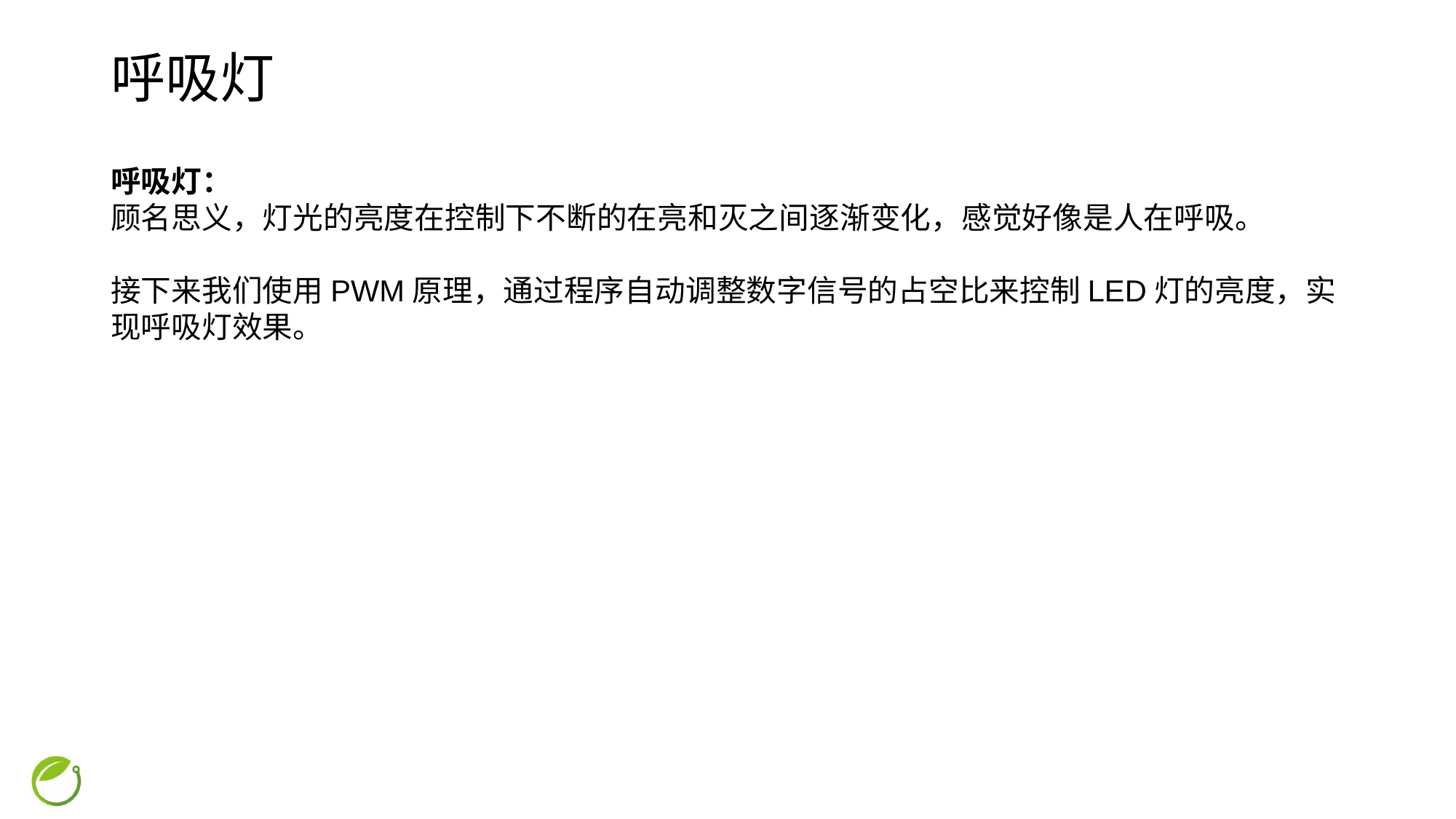

# 呼吸灯
呼吸灯：
顾名思义，灯光的亮度在控制下不断的在亮和灭之间逐渐变化，感觉好像是人在呼吸。

接下来我们使用PWM原理，通过程序自动调整数字信号的占空比来控制LED灯的亮度，实现呼吸灯效果。